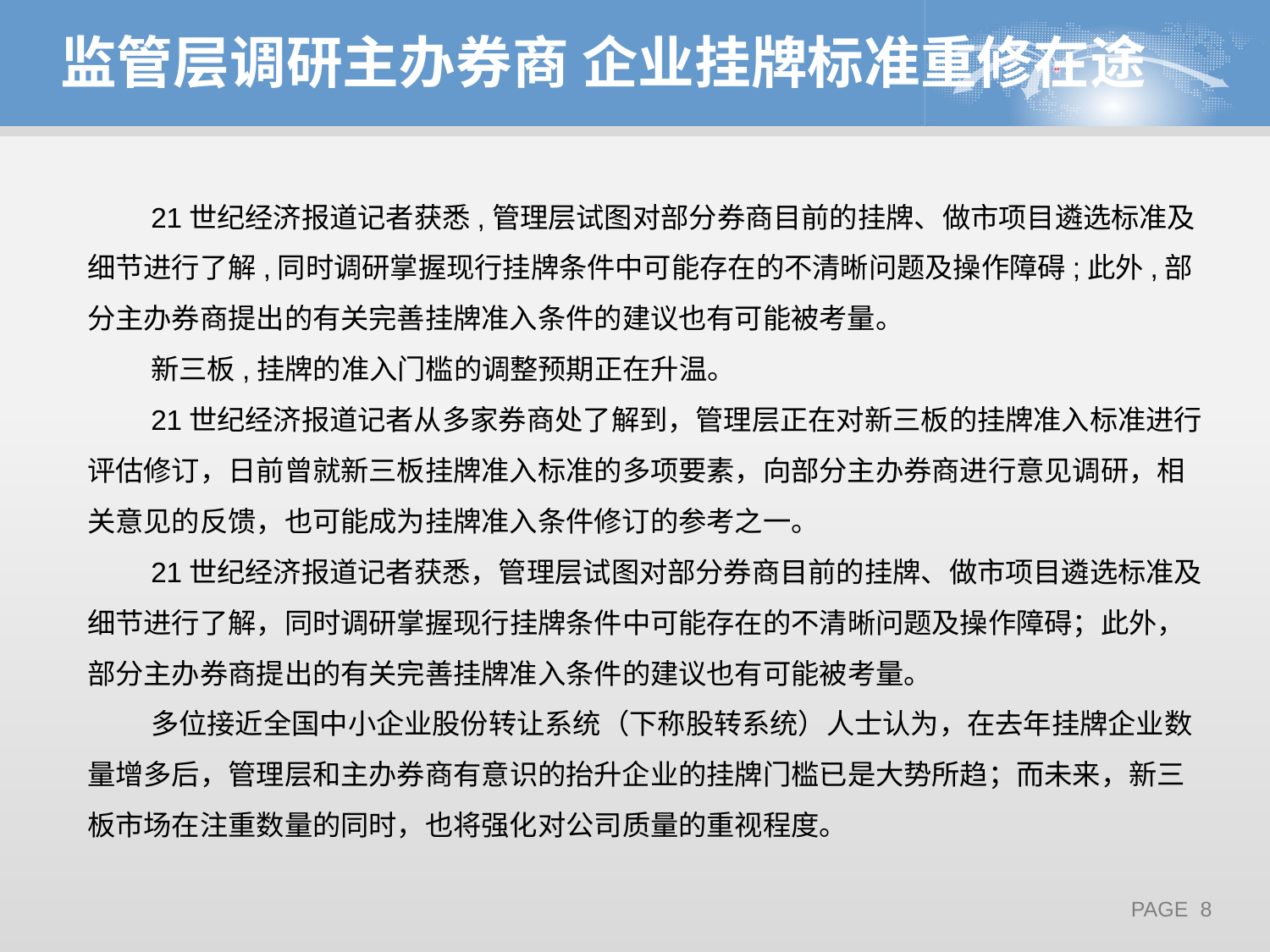

监管层调研主办券商 企业挂牌标准重修在途
21世纪经济报道记者获悉,管理层试图对部分券商目前的挂牌、做市项目遴选标准及细节进行了解,同时调研掌握现行挂牌条件中可能存在的不清晰问题及操作障碍;此外,部分主办券商提出的有关完善挂牌准入条件的建议也有可能被考量。
新三板,挂牌的准入门槛的调整预期正在升温。
21世纪经济报道记者从多家券商处了解到，管理层正在对新三板的挂牌准入标准进行评估修订，日前曾就新三板挂牌准入标准的多项要素，向部分主办券商进行意见调研，相关意见的反馈，也可能成为挂牌准入条件修订的参考之一。
21世纪经济报道记者获悉，管理层试图对部分券商目前的挂牌、做市项目遴选标准及细节进行了解，同时调研掌握现行挂牌条件中可能存在的不清晰问题及操作障碍；此外，部分主办券商提出的有关完善挂牌准入条件的建议也有可能被考量。
多位接近全国中小企业股份转让系统（下称股转系统）人士认为，在去年挂牌企业数量增多后，管理层和主办券商有意识的抬升企业的挂牌门槛已是大势所趋；而未来，新三板市场在注重数量的同时，也将强化对公司质量的重视程度。